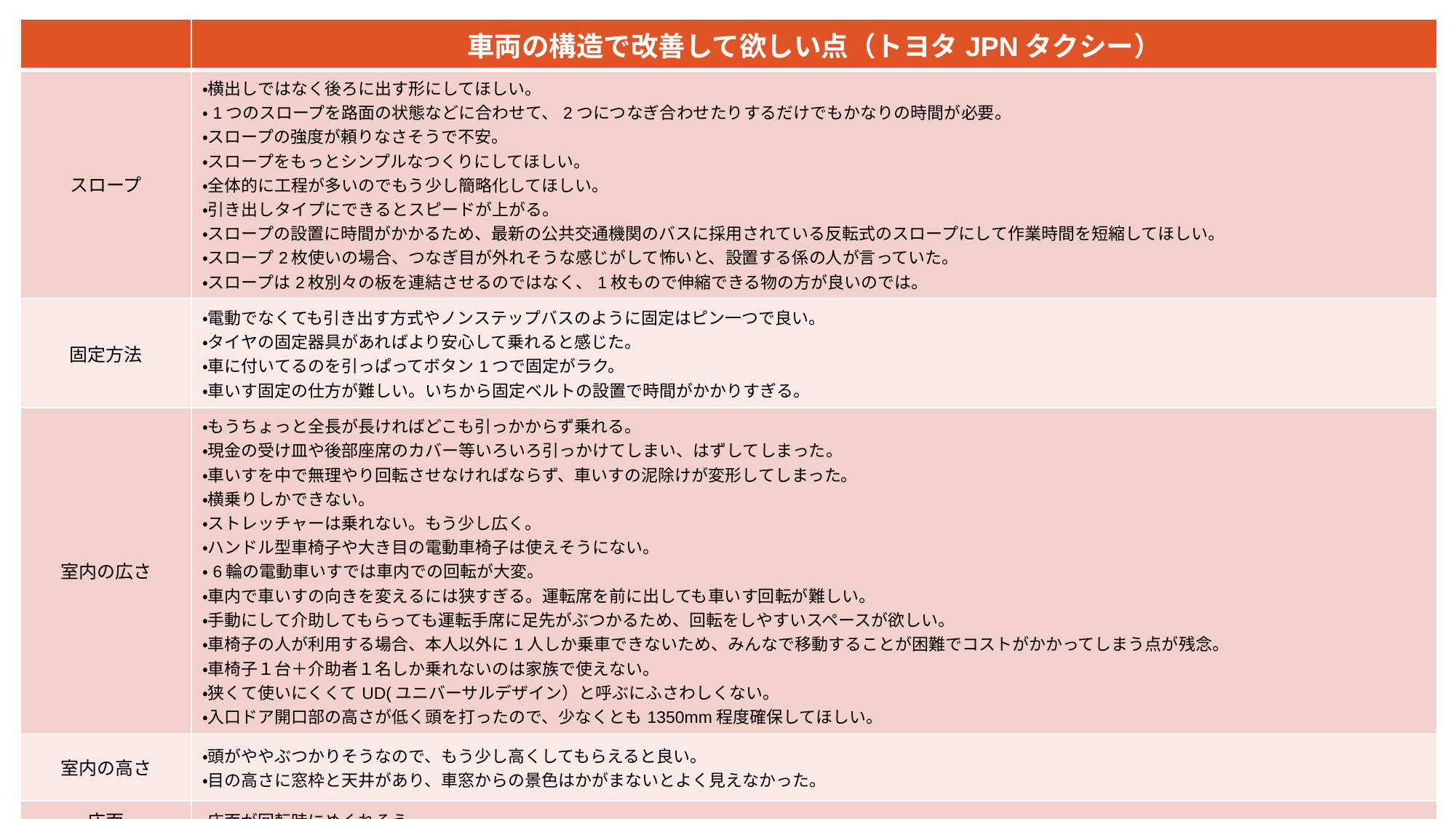

|  | 車両の構造で改善して欲しい点（トヨタJPNタクシー） |
| --- | --- |
| スロープ | ・横出しではなく後ろに出す形にしてほしい。 ・1つのスロープを路面の状態などに合わせて、2つにつなぎ合わせたりするだけでもかなりの時間が必要。 ・スロープの強度が頼りなさそうで不安。 ・スロープをもっとシンプルなつくりにしてほしい。 ・全体的に工程が多いのでもう少し簡略化してほしい。 ・引き出しタイプにできるとスピードが上がる。 ・スロープの設置に時間がかかるため、最新の公共交通機関のバスに採用されている反転式のスロープにして作業時間を短縮してほしい。 ・スロープ2枚使いの場合、つなぎ目が外れそうな感じがして怖いと、設置する係の人が言っていた。 ・スロープは2枚別々の板を連結させるのではなく、1枚もので伸縮できる物の方が良いのでは。 |
| 固定方法 | ・電動でなくても引き出す方式やノンステップバスのように固定はピン一つで良い。 ・タイヤの固定器具があればより安心して乗れると感じた。 ・車に付いてるのを引っぱってボタン1つで固定がラク。 ・車いす固定の仕方が難しい。いちから固定ベルトの設置で時間がかかりすぎる。 |
| 室内の広さ | ・もうちょっと全長が長ければどこも引っかからず乗れる。 ・現金の受け皿や後部座席のカバー等いろいろ引っかけてしまい、はずしてしまった。 ・車いすを中で無理やり回転させなければならず、車いすの泥除けが変形してしまった。 ・横乗りしかできない。 ・ストレッチャーは乗れない。もう少し広く。 ・ハンドル型車椅子や大き目の電動車椅子は使えそうにない。 ・6輪の電動車いすでは車内での回転が大変。 ・車内で車いすの向きを変えるには狭すぎる。運転席を前に出しても車いす回転が難しい。 ・手動にして介助してもらっても運転手席に足先がぶつかるため、回転をしやすいスペースが欲しい。 ・車椅子の人が利用する場合、本人以外に1人しか乗車できないため、みんなで移動することが困難でコストがかかってしまう点が残念。 ・車椅子１台＋介助者１名しか乗れないのは家族で使えない。 ・狭くて使いにくくてUD(ユニバーサルデザイン）と呼ぶにふさわしくない。 ・入口ドア開口部の高さが低く頭を打ったので、少なくとも1350mm程度確保してほしい。 |
| 室内の高さ | ・頭がややぶつかりそうなので、もう少し高くしてもらえると良い。 ・目の高さに窓枠と天井があり、車窓からの景色はかがまないとよく見えなかった。 |
| 床面 | ・床面が回転時にめくれそう。 |
| シートベルト | ・シートベルトの長さが足りず装着できなかった。 |